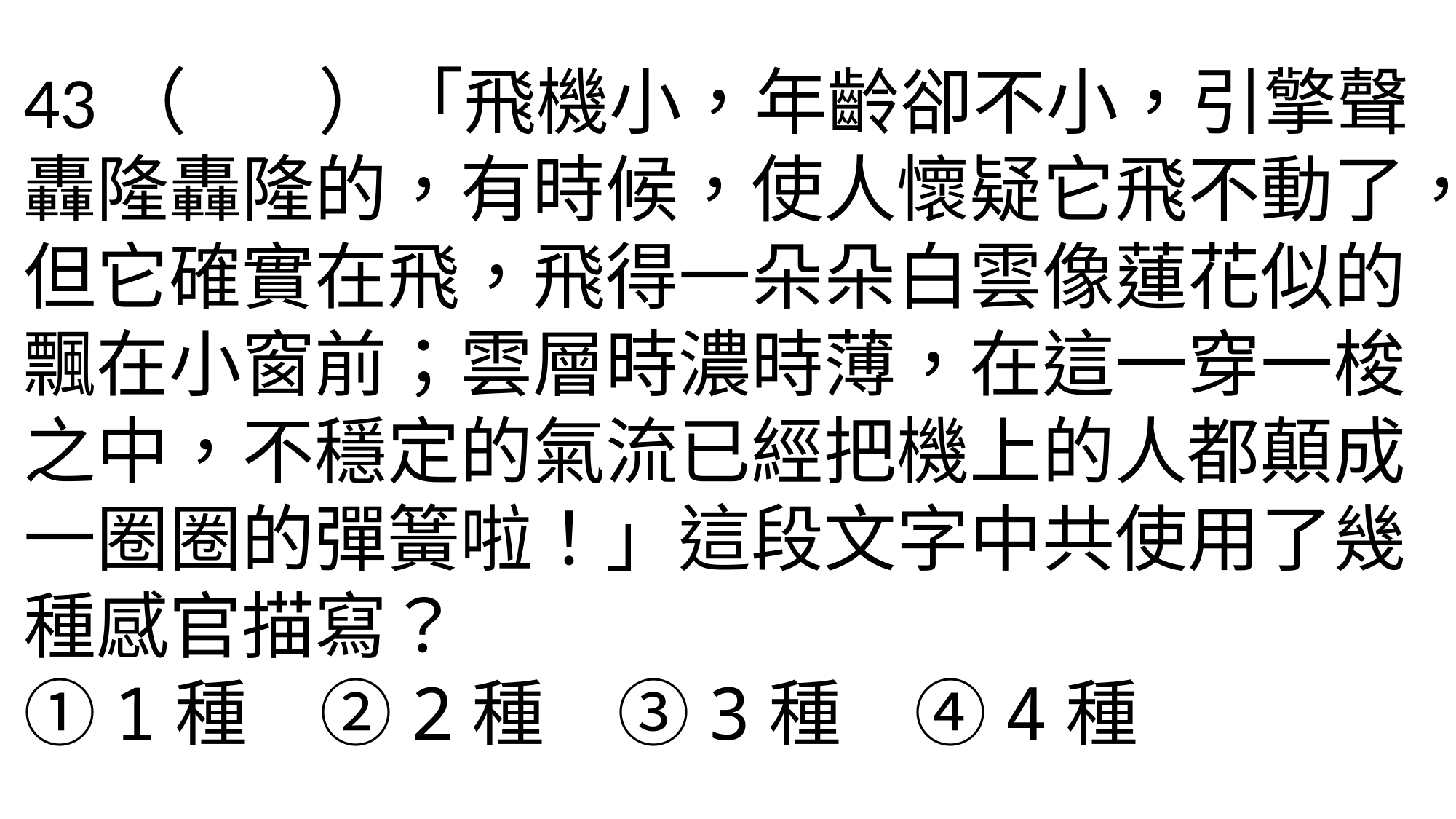

43（        ）「飛機小，年齡卻不小，引擎聲轟隆轟隆的，有時候，使人懷疑它飛不動了，但它確實在飛，飛得一朵朵白雲像蓮花似的飄在小窗前；雲層時濃時薄，在這一穿一梭之中，不穩定的氣流已經把機上的人都顛成一圈圈的彈簧啦！」這段文字中共使用了幾種感官描寫？　
①1種　②2種　③3種　④4種